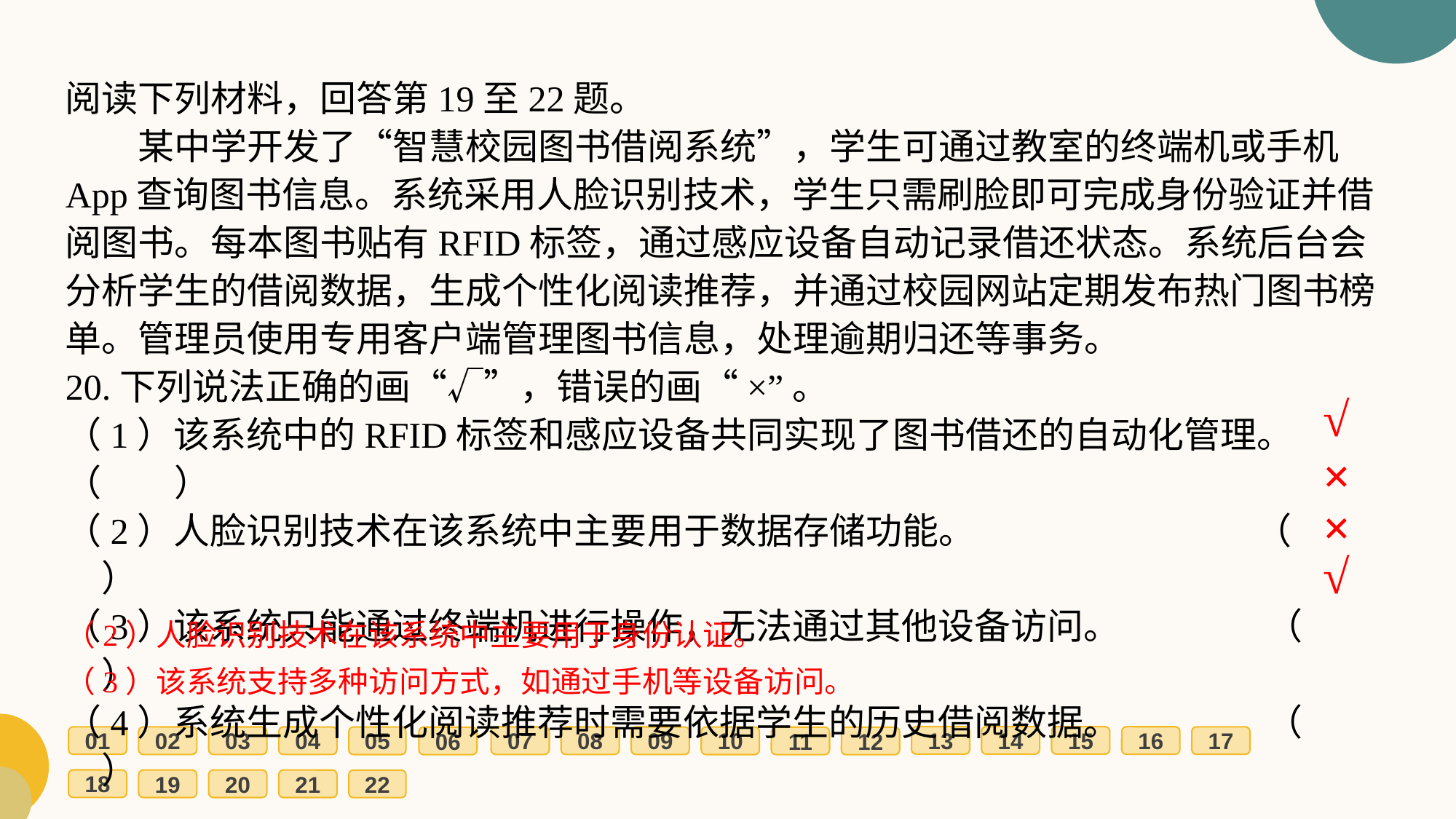

阅读下列材料，回答第19至22题。
　　某中学开发了“智慧校园图书借阅系统”，学生可通过教室的终端机或手机App查询图书信息。系统采用人脸识别技术，学生只需刷脸即可完成身份验证并借阅图书。每本图书贴有RFID标签，通过感应设备自动记录借还状态。系统后台会分析学生的借阅数据，生成个性化阅读推荐，并通过校园网站定期发布热门图书榜单。管理员使用专用客户端管理图书信息，处理逾期归还等事务。
20.下列说法正确的画“√”，错误的画“×”。
（1）该系统中的RFID标签和感应设备共同实现了图书借还的自动化管理。	（　　）
（2）人脸识别技术在该系统中主要用于数据存储功能。		            （　　）
（3）该系统只能通过终端机进行操作，无法通过其他设备访问。		（　　）
（4）系统生成个性化阅读推荐时需要依据学生的历史借阅数据。		（　　）
√
×
×
√
（2）人脸识别技术在该系统中主要用于身份认证。
（3）该系统支持多种访问方式，如通过手机等设备访问。